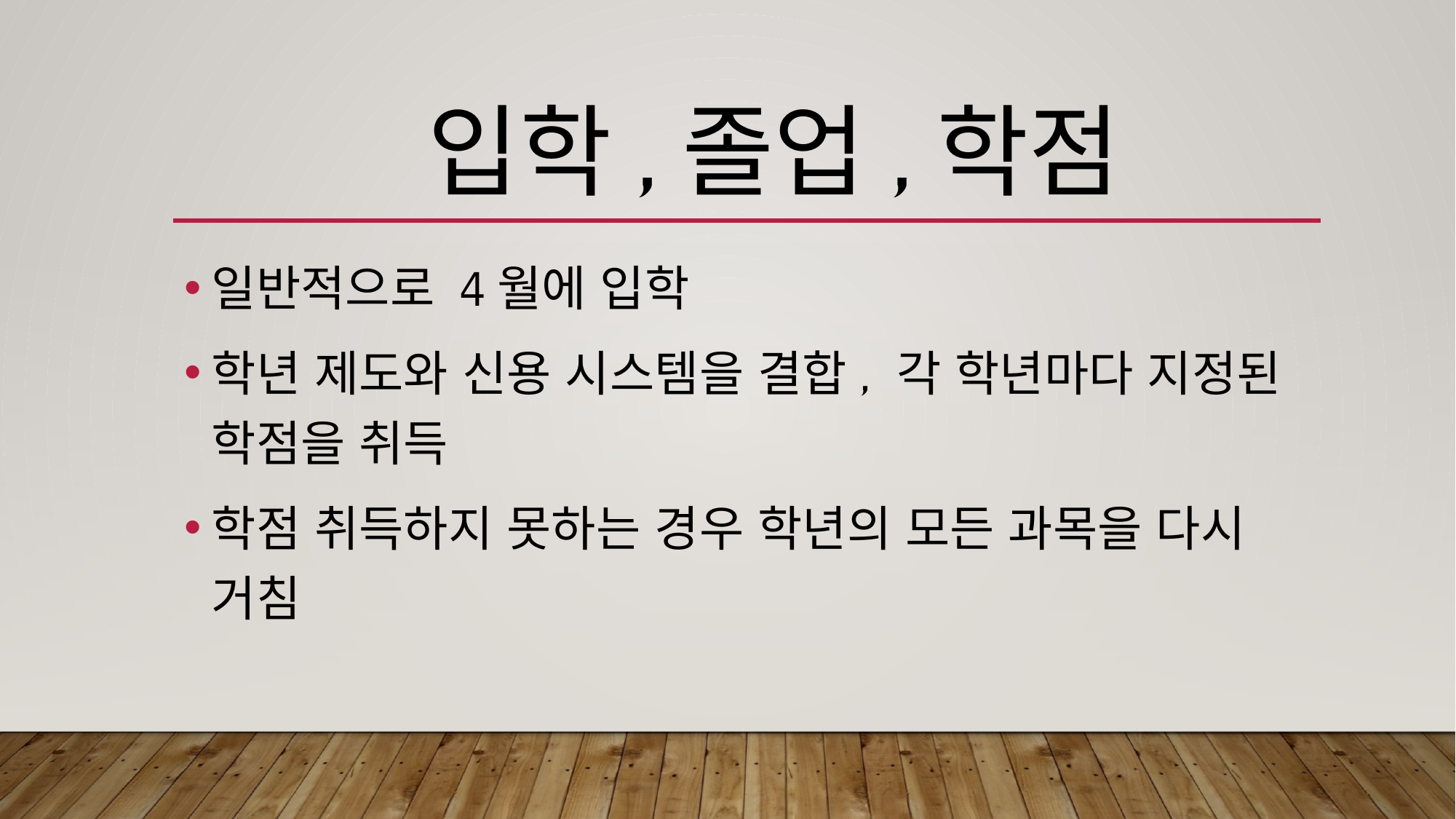

# 입학,졸업,학점
일반적으로 4월에 입학
학년 제도와 신용 시스템을 결합, 각 학년마다 지정된 학점을 취득
학점 취득하지 못하는 경우 학년의 모든 과목을 다시 거침